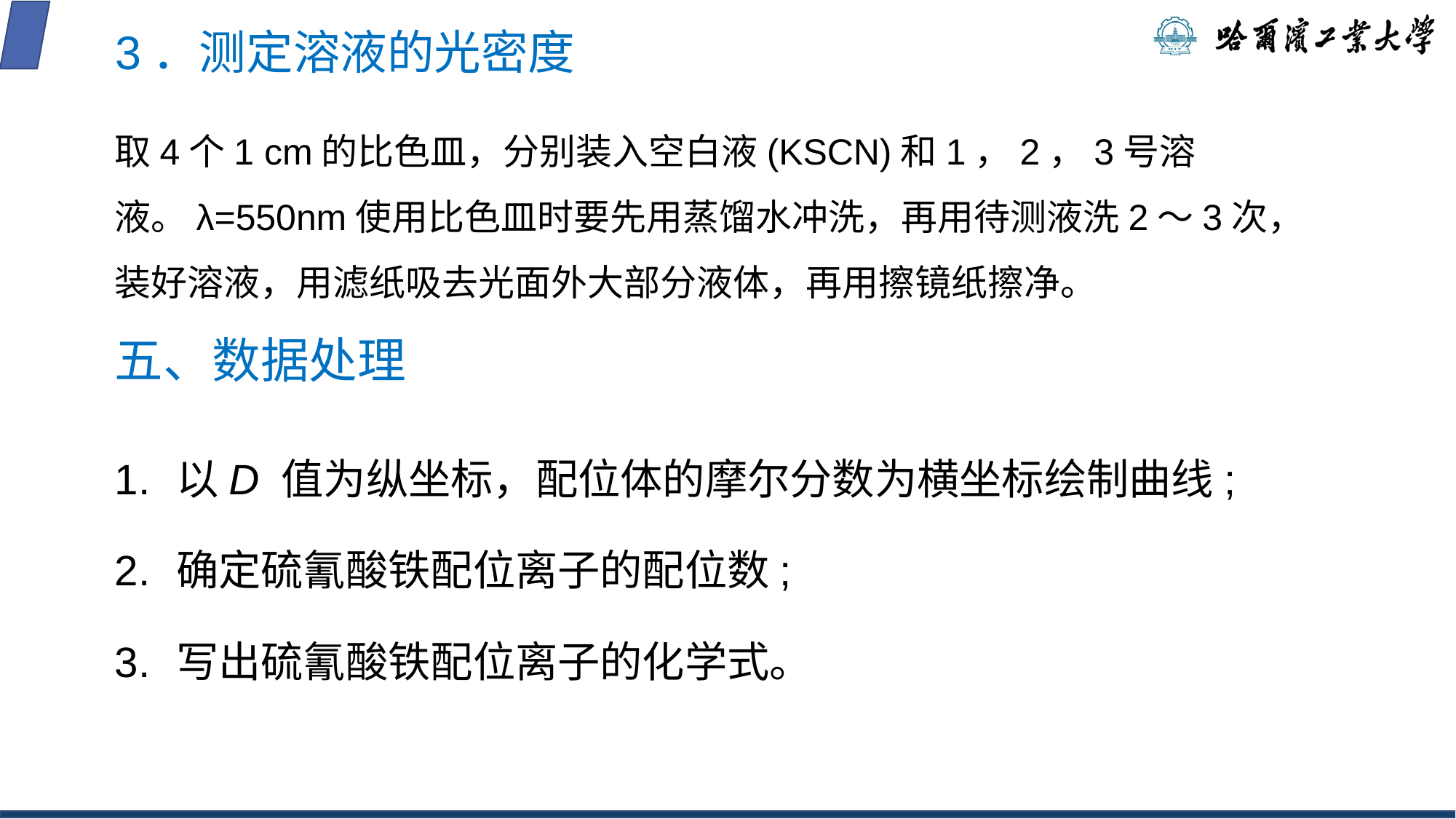

# 3．测定溶液的光密度
取4个1 cm的比色皿，分别装入空白液(KSCN)和1，2，3号溶液。λ=550nm使用比色皿时要先用蒸馏水冲洗，再用待测液洗2～3次，装好溶液，用滤纸吸去光面外大部分液体，再用擦镜纸擦净。
五、数据处理
以D 值为纵坐标，配位体的摩尔分数为横坐标绘制曲线;
确定硫氰酸铁配位离子的配位数;
写出硫氰酸铁配位离子的化学式。